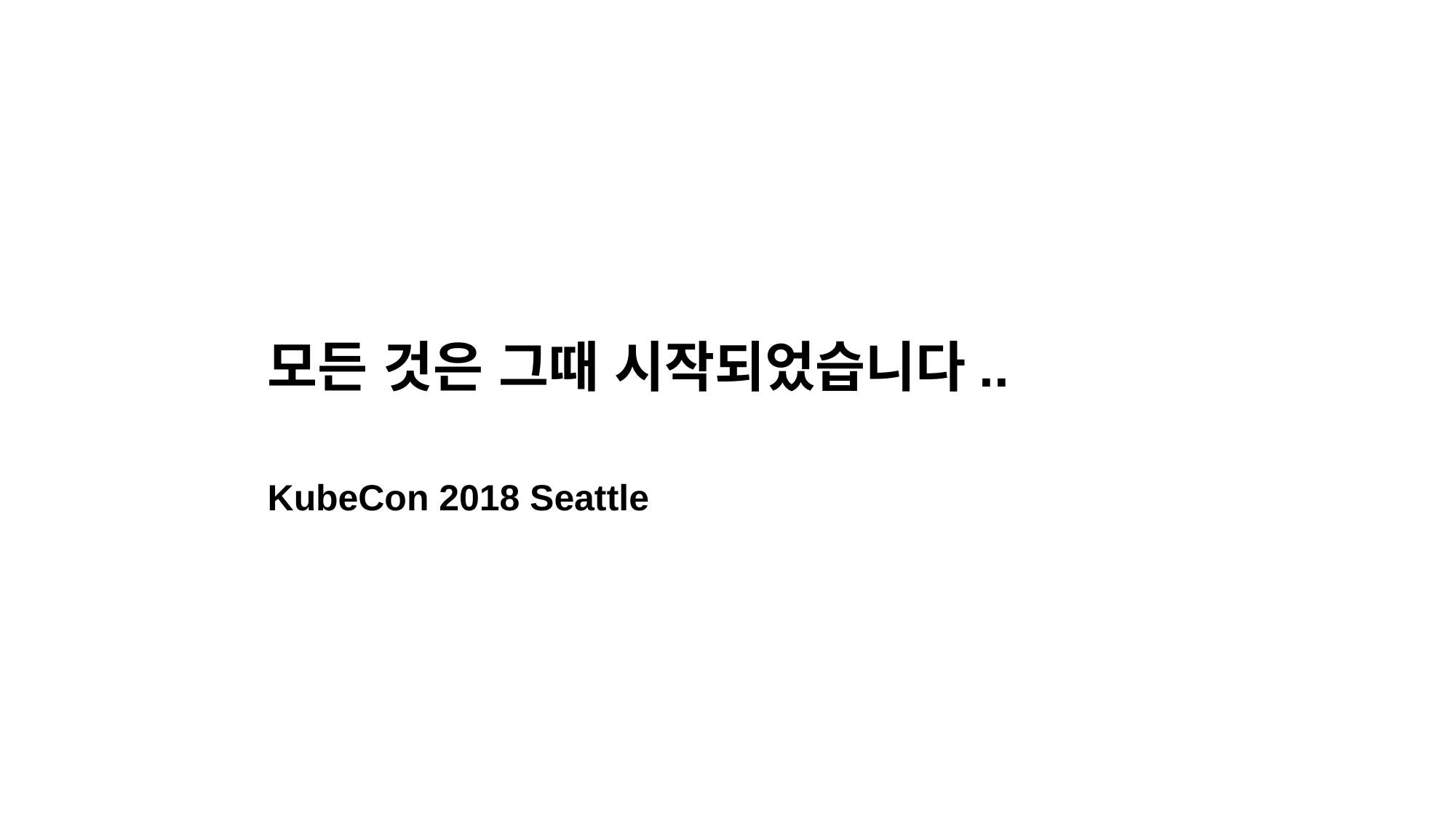

Agenda
모든 것은 그때 시작되었습니다..

KubeCon 2018 Seattle